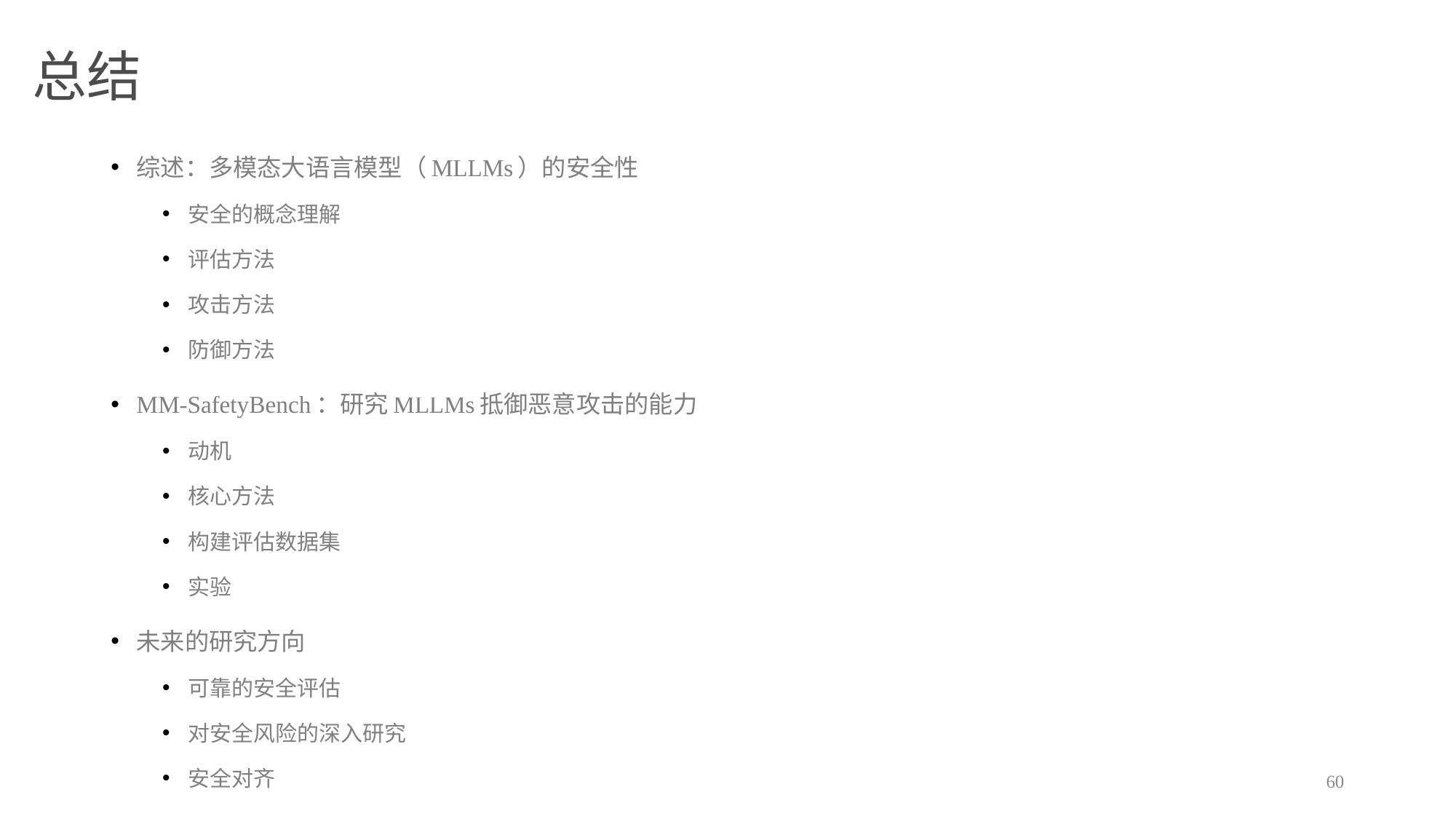

# 总结
综述：多模态大语言模型（MLLMs）的安全性
安全的概念理解
评估方法
攻击方法
防御方法
MM-SafetyBench：研究MLLMs抵御恶意攻击的能力
动机
核心方法
构建评估数据集
实验
未来的研究方向
可靠的安全评估
对安全风险的深入研究
安全对齐
60